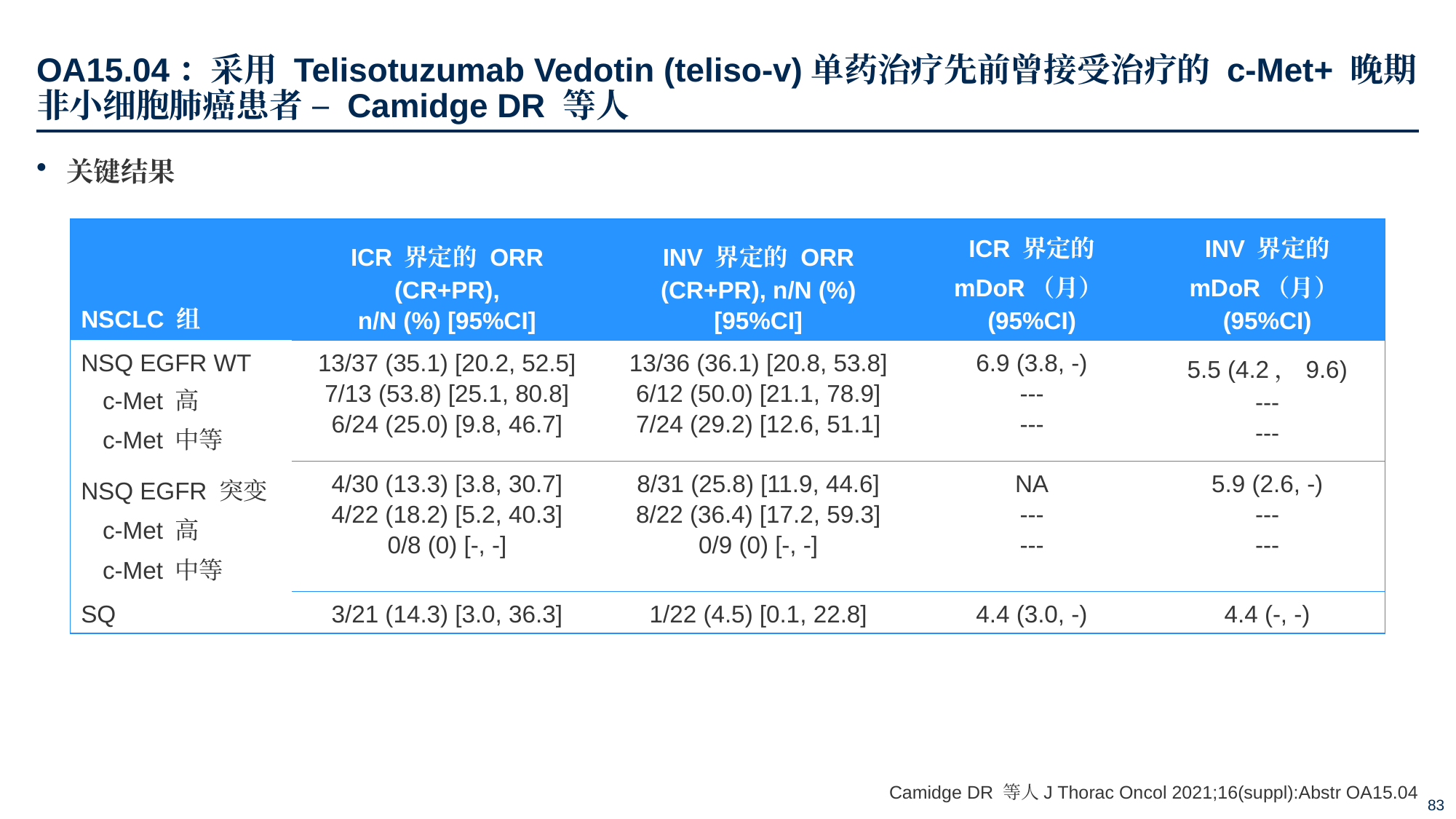

# OA15.04：采用 Telisotuzumab Vedotin (teliso-v)单药治疗先前曾接受治疗的 c-Met+ 晚期非小细胞肺癌患者 – Camidge DR 等人
关键结果
| NSCLC 组 | ICR 界定的 ORR (CR+PR), n/N (%) [95%CI] | INV 界定的 ORR (CR+PR), n/N (%) [95%CI] | ICR 界定的 mDoR（月）(95%CI) | INV 界定的 mDoR（月）(95%CI) |
| --- | --- | --- | --- | --- |
| NSQ EGFR WT c-Met 高 c-Met 中等 | 13/37 (35.1) [20.2, 52.5] 7/13 (53.8) [25.1, 80.8] 6/24 (25.0) [9.8, 46.7] | 13/36 (36.1) [20.8, 53.8] 6/12 (50.0) [21.1, 78.9] 7/24 (29.2) [12.6, 51.1] | 6.9 (3.8, -) --- --- | 5.5 (4.2，9.6) --- --- |
| NSQ EGFR 突变 c-Met 高 c-Met 中等 | 4/30 (13.3) [3.8, 30.7] 4/22 (18.2) [5.2, 40.3] 0/8 (0) [-, -] | 8/31 (25.8) [11.9, 44.6] 8/22 (36.4) [17.2, 59.3] 0/9 (0) [-, -] | NA --- --- | 5.9 (2.6, -) --- --- |
| SQ | 3/21 (14.3) [3.0, 36.3] | 1/22 (4.5) [0.1, 22.8] | 4.4 (3.0, -) | 4.4 (-, -) |
Camidge DR 等人J Thorac Oncol 2021;16(suppl):Abstr OA15.04